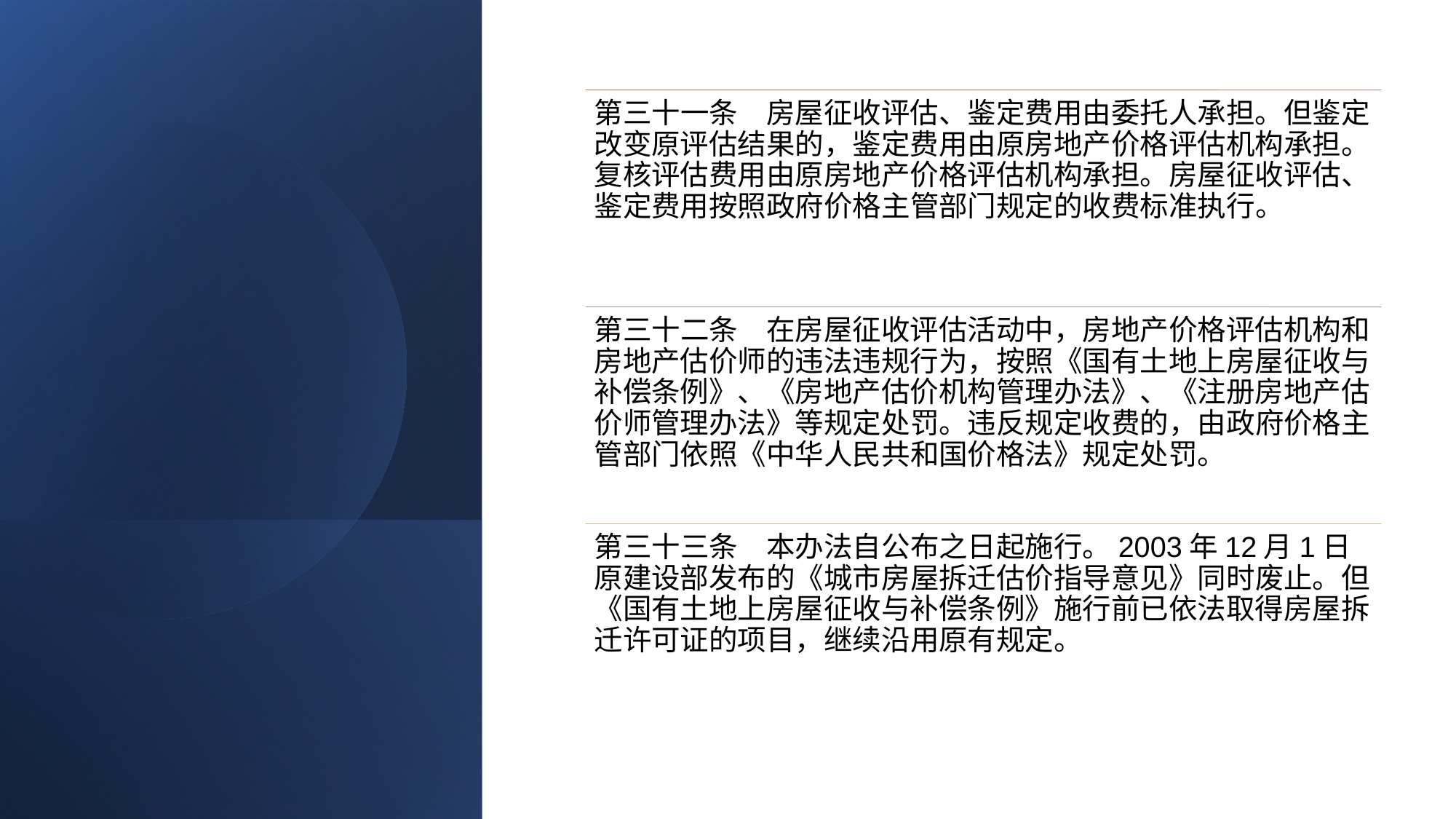

第三十一条　房屋征收评估、鉴定费用由委托人承担。但鉴定改变原评估结果的，鉴定费用由原房地产价格评估机构承担。复核评估费用由原房地产价格评估机构承担。房屋征收评估、鉴定费用按照政府价格主管部门规定的收费标准执行。
第三十二条　在房屋征收评估活动中，房地产价格评估机构和房地产估价师的违法违规行为，按照《国有土地上房屋征收与补偿条例》、《房地产估价机构管理办法》、《注册房地产估价师管理办法》等规定处罚。违反规定收费的，由政府价格主管部门依照《中华人民共和国价格法》规定处罚。
第三十三条　本办法自公布之日起施行。2003年12月1日原建设部发布的《城市房屋拆迁估价指导意见》同时废止。但《国有土地上房屋征收与补偿条例》施行前已依法取得房屋拆迁许可证的项目，继续沿用原有规定。

#